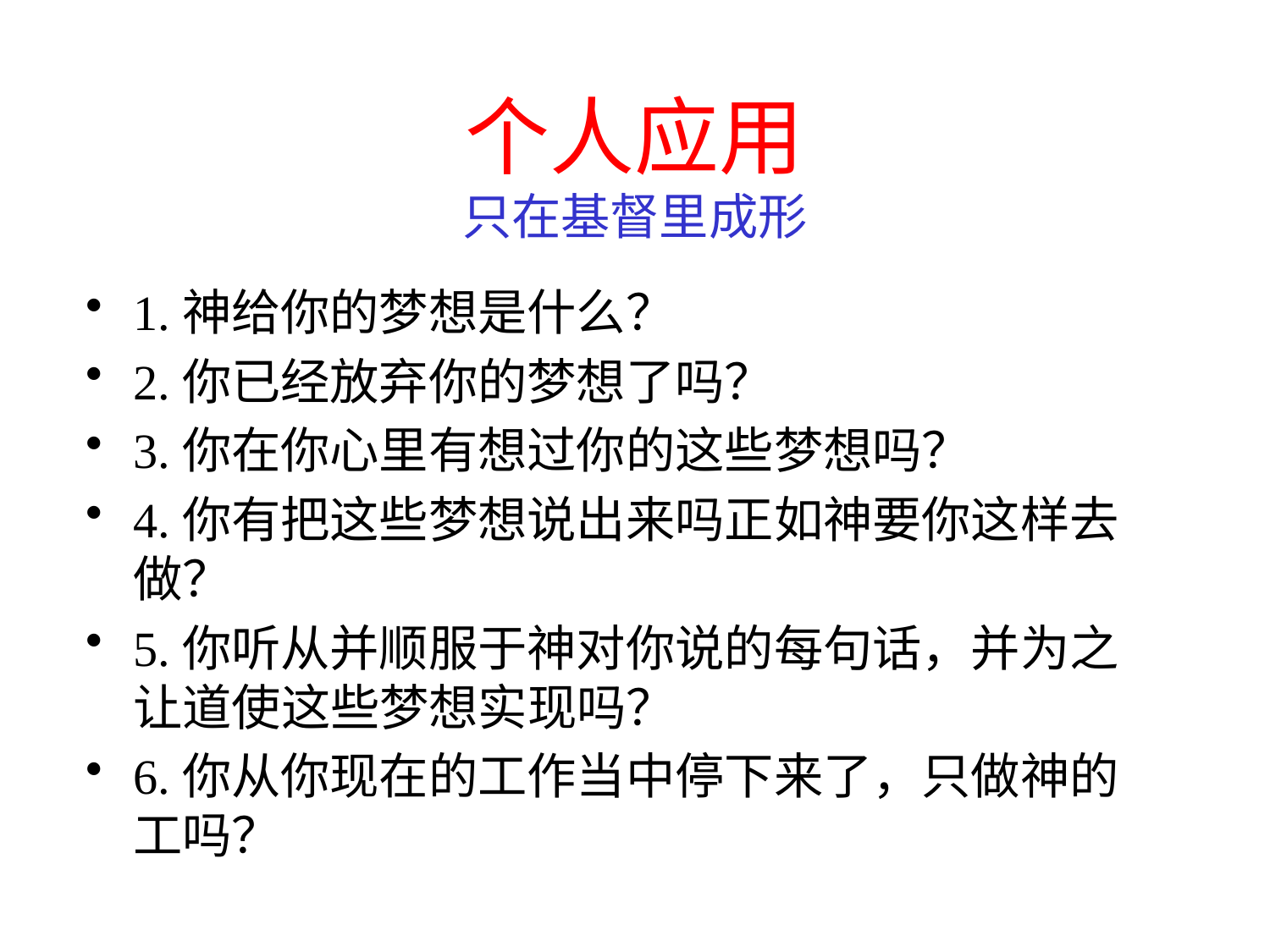

# 个人应用 只在基督里成形
1.神给你的梦想是什么？
2.你已经放弃你的梦想了吗？
3.你在你心里有想过你的这些梦想吗？
4.你有把这些梦想说出来吗正如神要你这样去做？
5.你听从并顺服于神对你说的每句话，并为之让道使这些梦想实现吗？
6.你从你现在的工作当中停下来了，只做神的工吗？